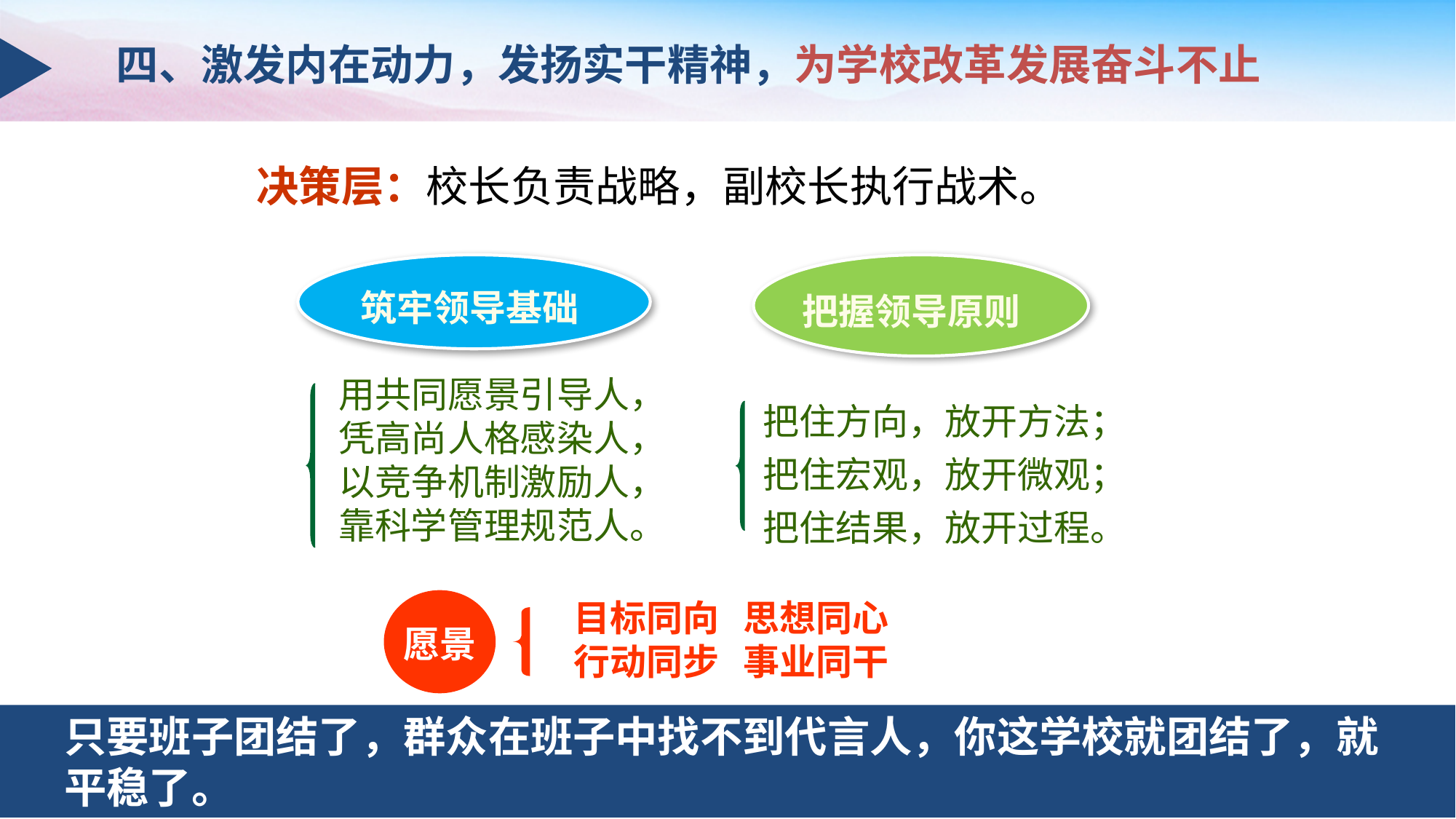

四、激发内在动力，发扬实干精神，为学校改革发展奋斗不止
决策层：校长负责战略，副校长执行战术。

筑牢领导基础

把握领导原则

用共同愿景引导人，
凭高尚人格感染人，
以竞争机制激励人，
靠科学管理规范人。

把住方向，放开方法；
把住宏观，放开微观；
把住结果，放开过程。

目标同向   思想同心
行动同步   事业同干

愿景
只要班子团结了，群众在班子中找不到代言人，你这学校就团结了，就平稳了。